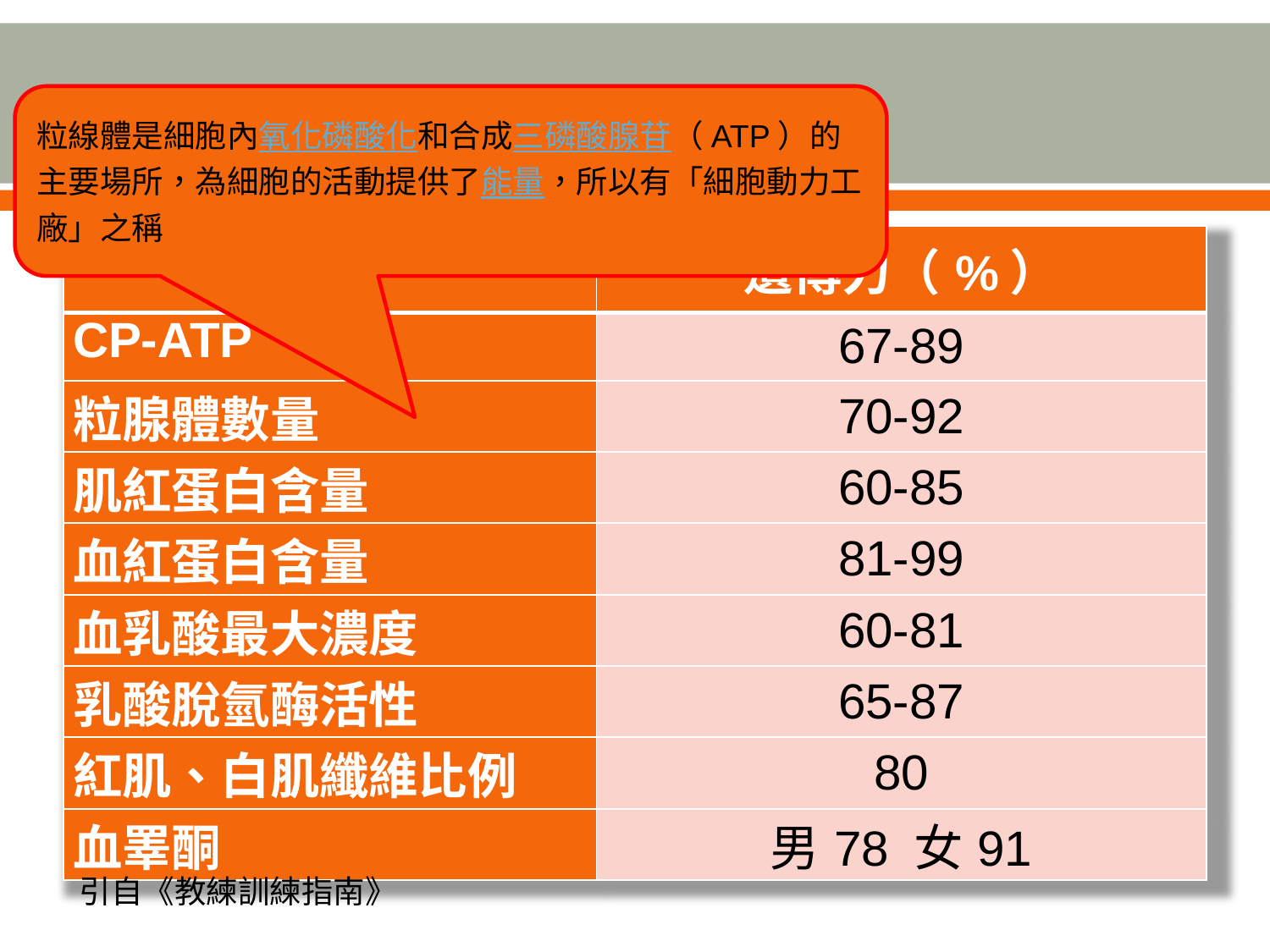

# 表 生化指標遺傳力（%）
粒線體是細胞內氧化磷酸化和合成三磷酸腺苷（ATP）的主要場所，為細胞的活動提供了能量，所以有「細胞動力工廠」之稱
| 指標 | 遺傳力（%） |
| --- | --- |
| CP-ATP | 67-89 |
| 粒腺體數量 | 70-92 |
| 肌紅蛋白含量 | 60-85 |
| 血紅蛋白含量 | 81-99 |
| 血乳酸最大濃度 | 60-81 |
| 乳酸脫氫酶活性 | 65-87 |
| 紅肌、白肌纖維比例 | 80 |
| 血睪酮 | 男78 女91 |
引自《教練訓練指南》